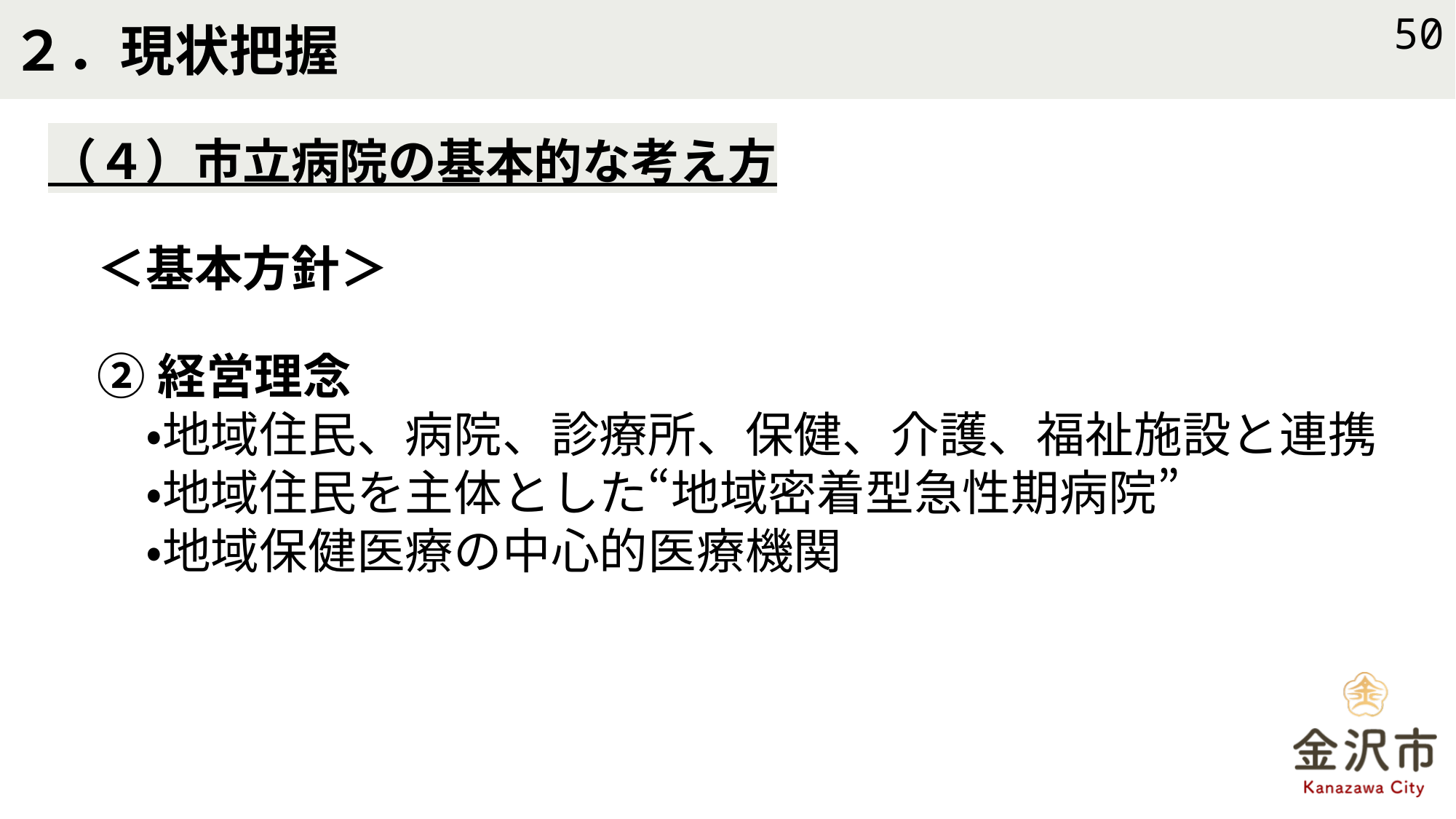

# ２．現状把握
50
（４）市立病院の基本的な考え方
＜基本方針＞
②経営理念
　・地域住民、病院、診療所、保健、介護、福祉施設と連携
　・地域住民を主体とした“地域密着型急性期病院”
　・地域保健医療の中心的医療機関